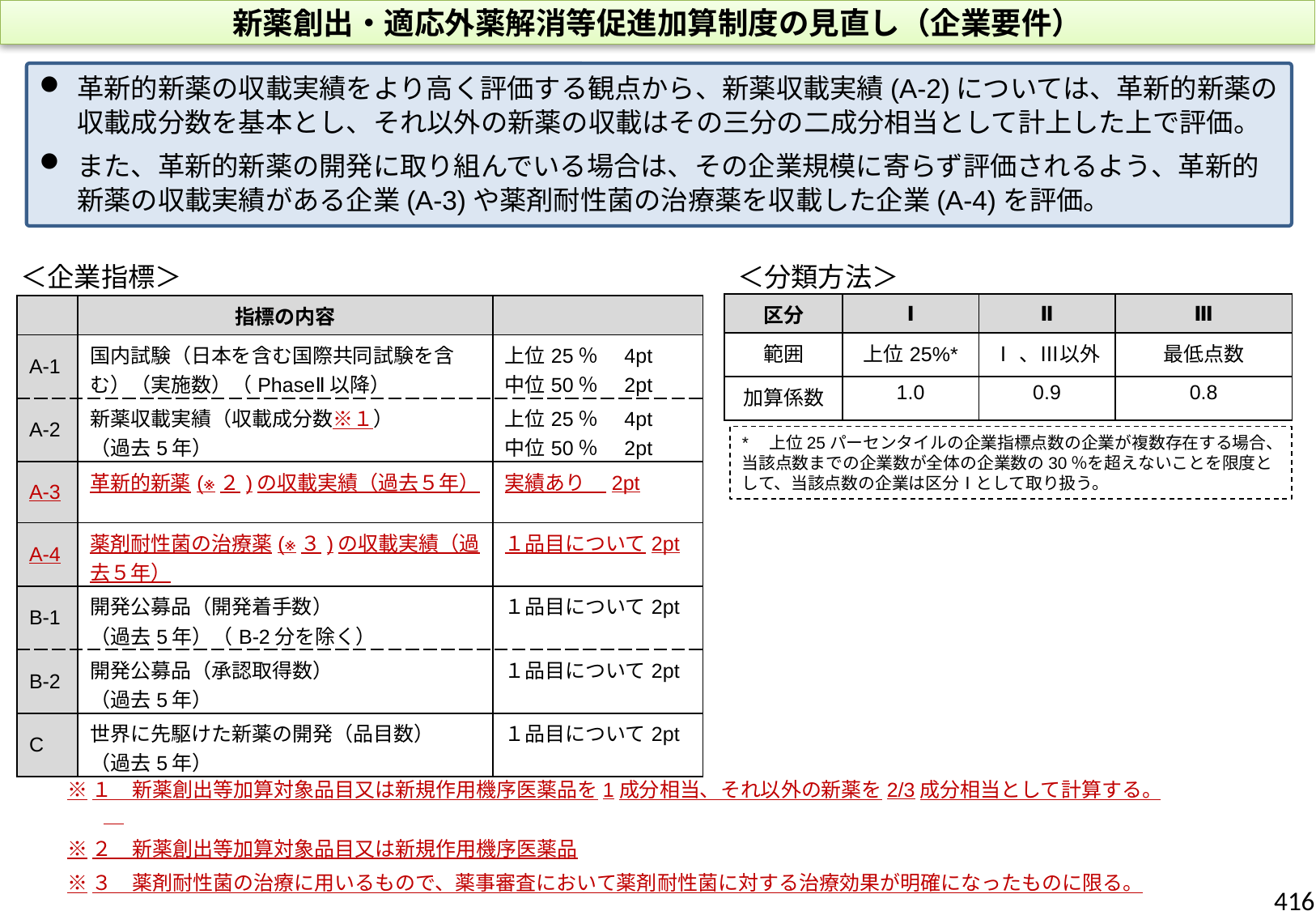

新薬創出・適応外薬解消等促進加算制度の見直し（企業要件）
革新的新薬の収載実績をより高く評価する観点から、新薬収載実績(A-2)については、革新的新薬の収載成分数を基本とし、それ以外の新薬の収載はその三分の二成分相当として計上した上で評価。
また、革新的新薬の開発に取り組んでいる場合は、その企業規模に寄らず評価されるよう、革新的新薬の収載実績がある企業(A-3)や薬剤耐性菌の治療薬を収載した企業(A-4)を評価。
＜企業指標＞
＜分類方法＞
| 区分 | Ⅰ | Ⅱ | Ⅲ |
| --- | --- | --- | --- |
| 範囲 | 上位25%\* | Ⅰ、Ⅲ以外 | 最低点数 |
| 加算係数 | 1.0 | 0.9 | 0.8 |
|  | 指標の内容 |  |
| --- | --- | --- |
| A-1 | 国内試験（日本を含む国際共同試験を含む）（実施数）（PhaseⅡ以降） | 上位25％　4pt 中位50％　2pt |
| A-2 | 新薬収載実績（収載成分数※１） （過去5年） | 上位25％　4pt 中位50％　2pt |
| A-3 | 革新的新薬(※２)の収載実績（過去５年） | 実績あり　2pt |
| A-4 | 薬剤耐性菌の治療薬(※３)の収載実績（過去５年） | １品目について2pt |
| B-1 | 開発公募品（開発着手数） （過去5年）（B-2分を除く） | １品目について2pt |
| B-2 | 開発公募品（承認取得数） （過去5年） | １品目について2pt |
| C | 世界に先駆けた新薬の開発（品目数） （過去5年） | １品目について2pt |
*　上位25パーセンタイルの企業指標点数の企業が複数存在する場合、当該点数までの企業数が全体の企業数の30％を超えないことを限度として、当該点数の企業は区分Ⅰとして取り扱う。
※１　新薬創出等加算対象品目又は新規作用機序医薬品を1成分相当、それ以外の新薬を2/3成分相当として計算する。
※２　新薬創出等加算対象品目又は新規作用機序医薬品
※３　薬剤耐性菌の治療に用いるもので、薬事審査において薬剤耐性菌に対する治療効果が明確になったものに限る。
416